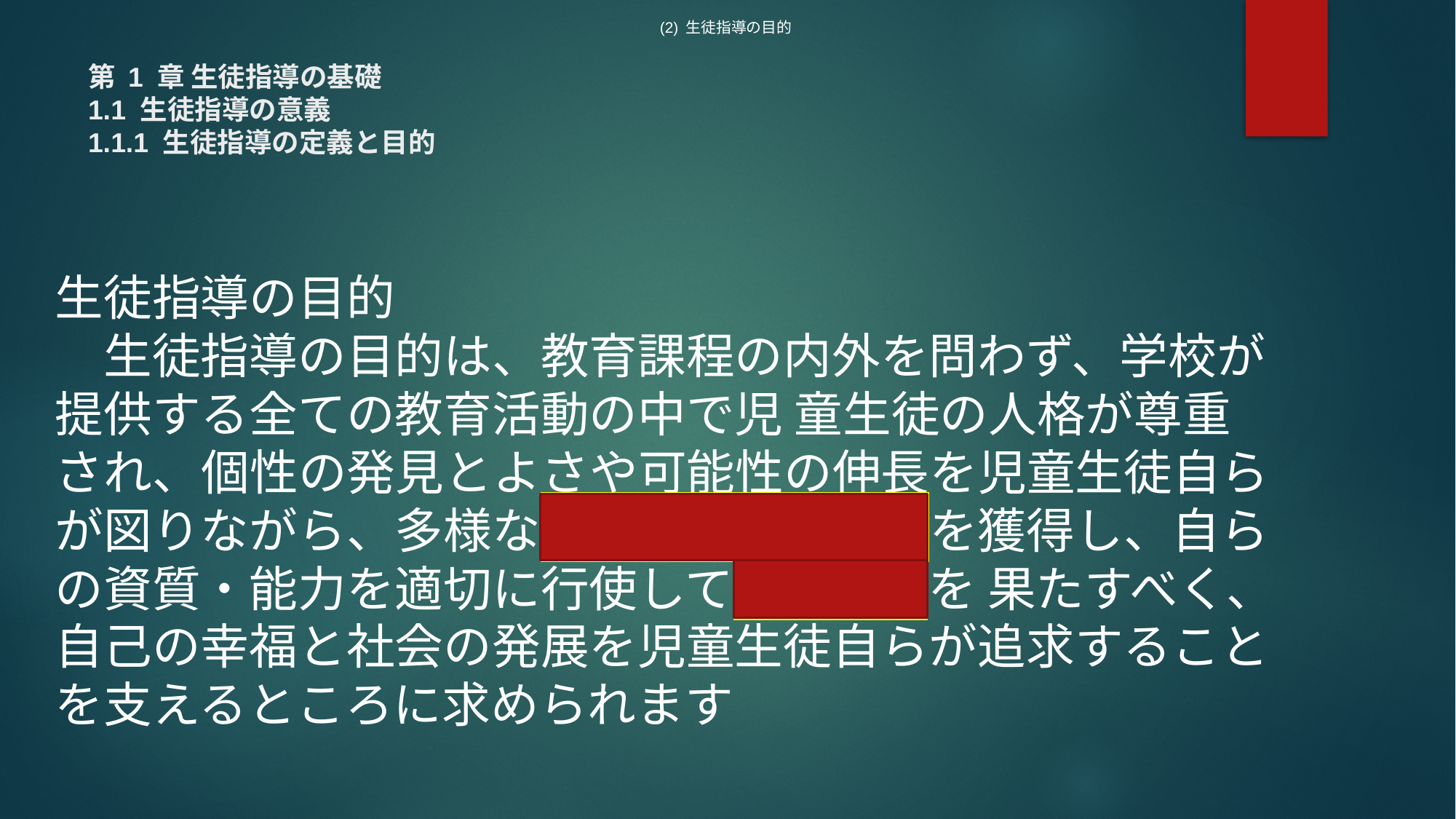

(2) 生徒指導の目的
# 第 1 章 生徒指導の基礎 1.1 生徒指導の意義 1.1.1 生徒指導の定義と目的

生徒指導の目的
　生徒指導の目的は、教育課程の内外を問わず、学校が提供する全ての教育活動の中で児 童生徒の人格が尊重され、個性の発見とよさや可能性の伸長を児童生徒自らが図りながら、多様な社会的資質・能力を獲得し、自らの資質・能力を適切に行使して自己実現を 果たすべく、自己の幸福と社会の発展を児童生徒自らが追求することを支えるところに求められます